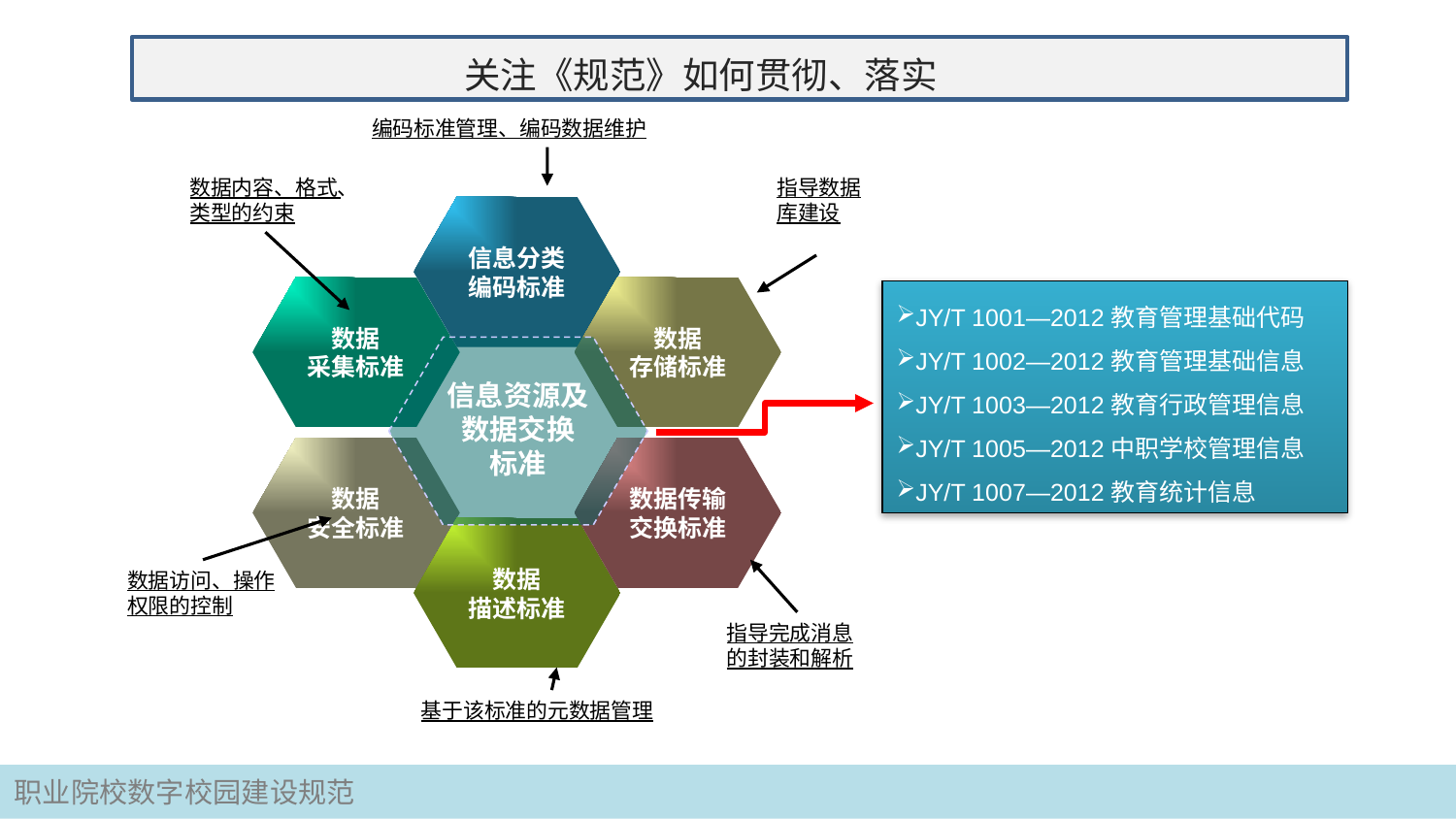

关注《规范》如何贯彻、落实

编码标准管理、编码数据维护
指导数据库建设
数据内容、格式、类型的约束
信息分类
编码标准
数据
采集标准
数据
存储标准

信息资源及
数据交换
标准

数据
安全标准
数据传输
交换标准
数据
描述标准
JY/T 1001—2012教育管理基础代码
JY/T 1002—2012教育管理基础信息
JY/T 1003—2012教育行政管理信息
JY/T 1005—2012中职学校管理信息
JY/T 1007—2012教育统计信息
数据访问、操作权限的控制
指导完成消息的封装和解析
基于该标准的元数据管理
职业院校数字校园建设规范